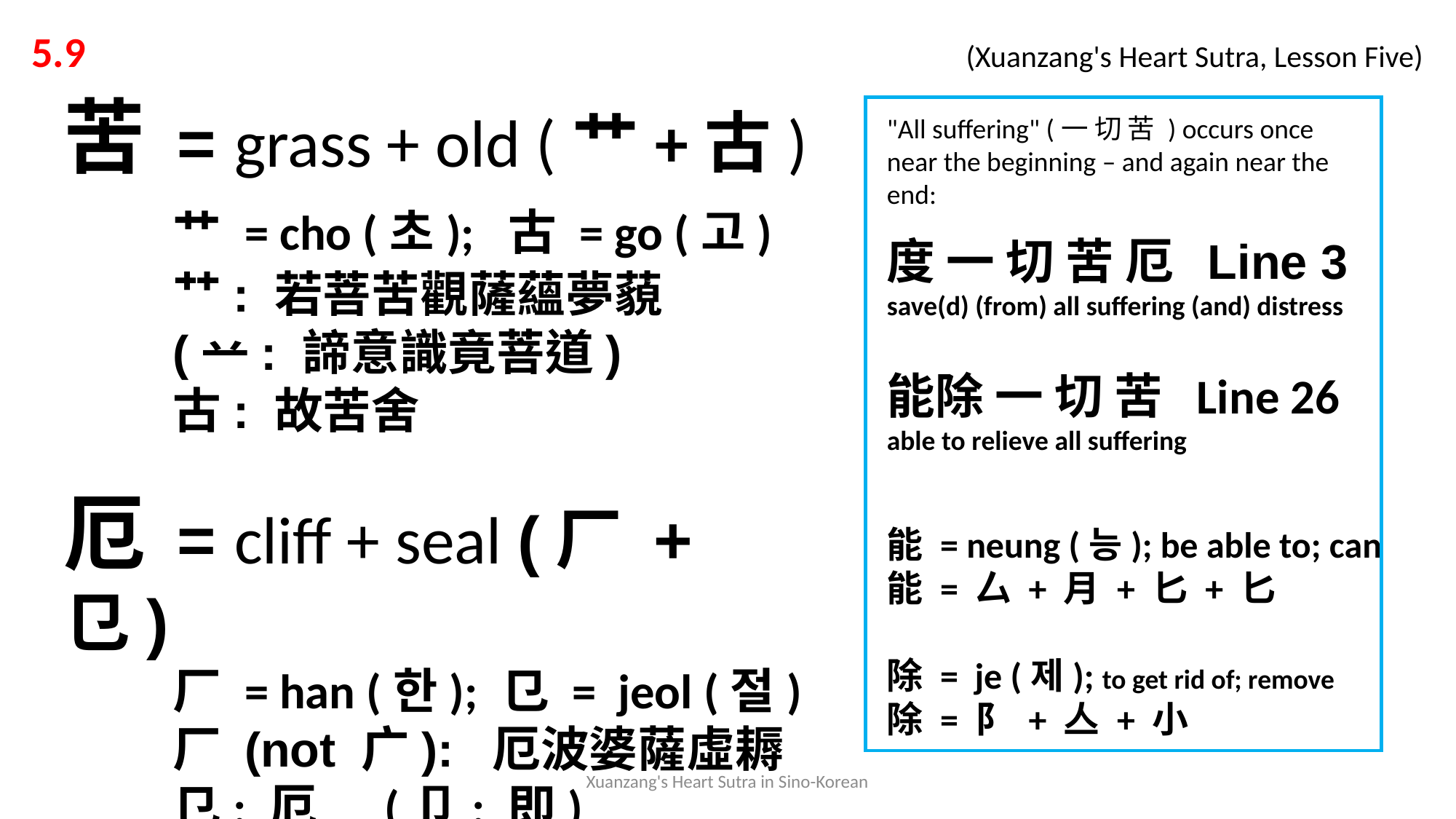

5.9                          			  	                             (Xuanzang's Heart Sutra, Lesson Five)
苦 = grass + old (艹+古)
	艹 = cho (초);  古 = go (고)
	艹: 若菩苦觀薩蘊夢藐
	(䒑: 諦意識竟菩道)
	古: 故苦舍

厄 = cliff + seal (厂 + 㔾)
	厂 = han (한); 㔾 =  jeol (절)
	厂 (not 广):  厄波婆薩虛耨
	㔾: 厄     (卩: 即)

"All suffering" (一 切 苦 ) occurs once near the beginning – and again near the end:
度 一 切 苦 厄  Line 3
save(d) (from) all suffering (and) distress

能除 一 切 苦  Line 26
able to relieve all suffering

能 = neung (능); be able to; can
能 = 厶 + 月 + 匕 + 匕

除 =  je (제); to get rid of; remove
除 = 阝 + 亼 + 小
Xuanzang's Heart Sutra in Sino-Korean